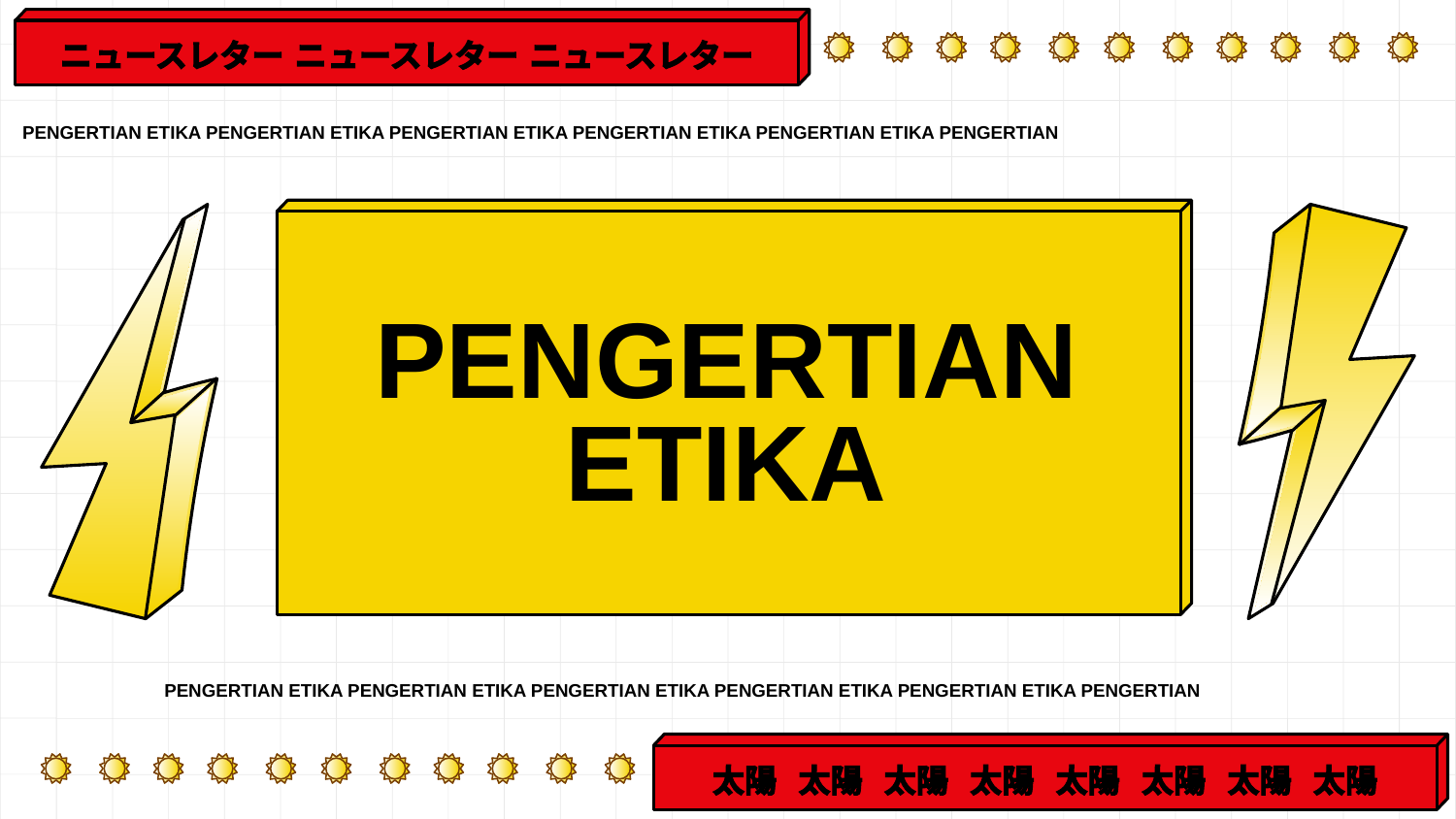

ニュースレター ニュースレター ニュースレター
PENGERTIAN ETIKA PENGERTIAN ETIKA PENGERTIAN ETIKA PENGERTIAN ETIKA PENGERTIAN ETIKA PENGERTIAN

# PENGERTIAN ETIKA
PENGERTIAN ETIKA PENGERTIAN ETIKA PENGERTIAN ETIKA PENGERTIAN ETIKA PENGERTIAN ETIKA PENGERTIAN

太陽  太陽  太陽  太陽  太陽  太陽  太陽  太陽